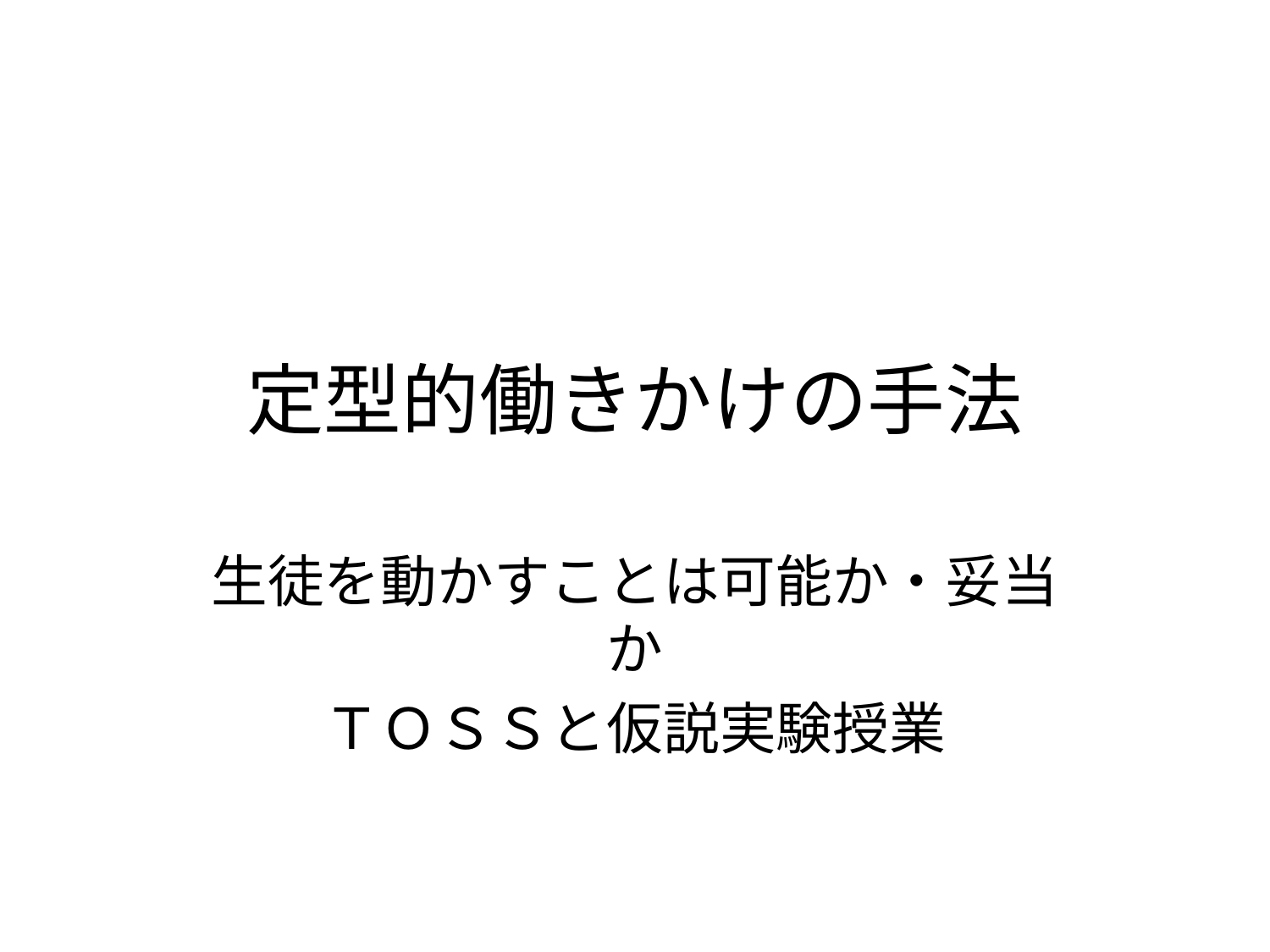

# 定型的働きかけの手法
生徒を動かすことは可能か・妥当か
ＴＯＳＳと仮説実験授業